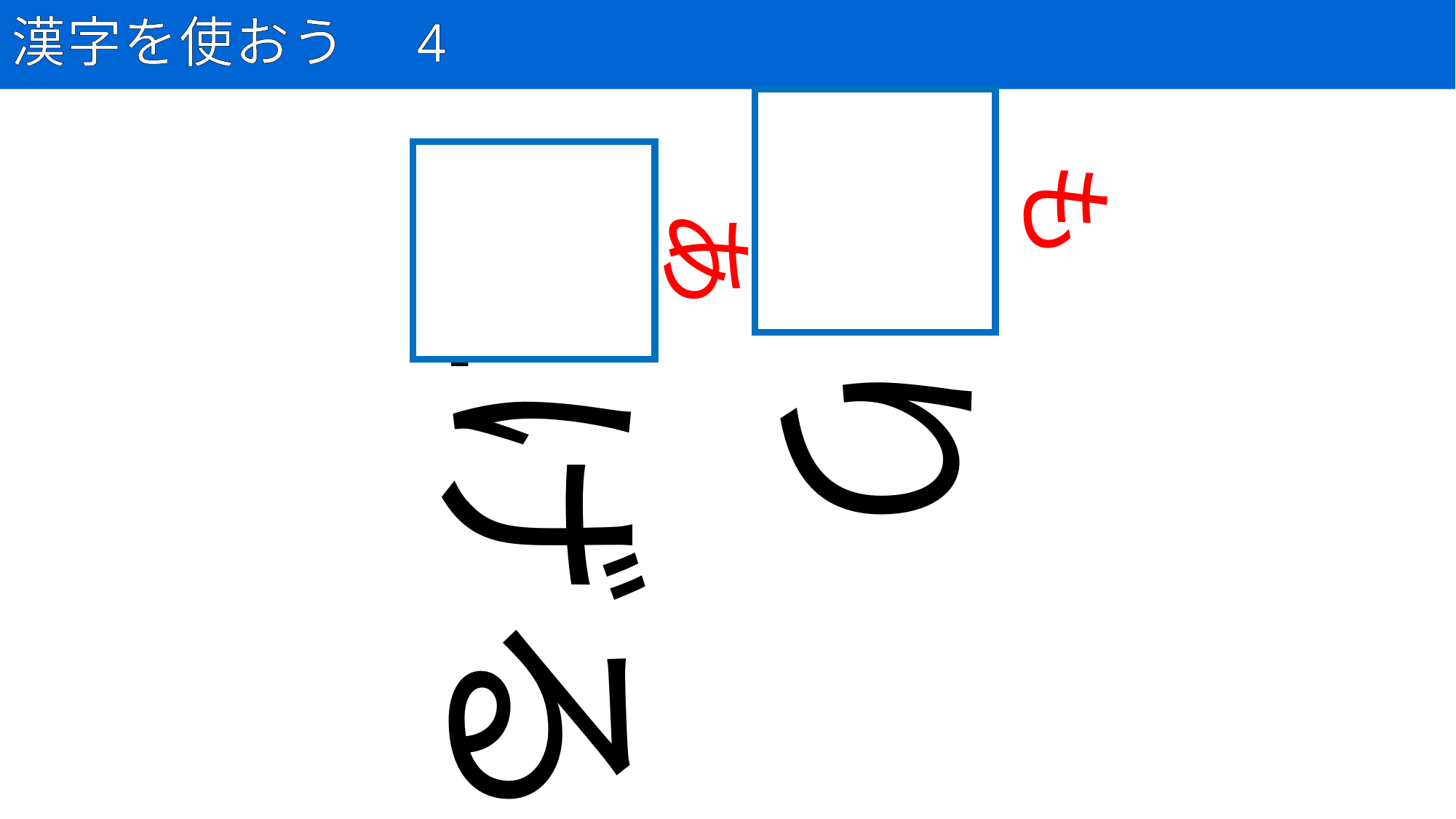

# 漢字を使おう　4
107

盛り
上げる

も
あ